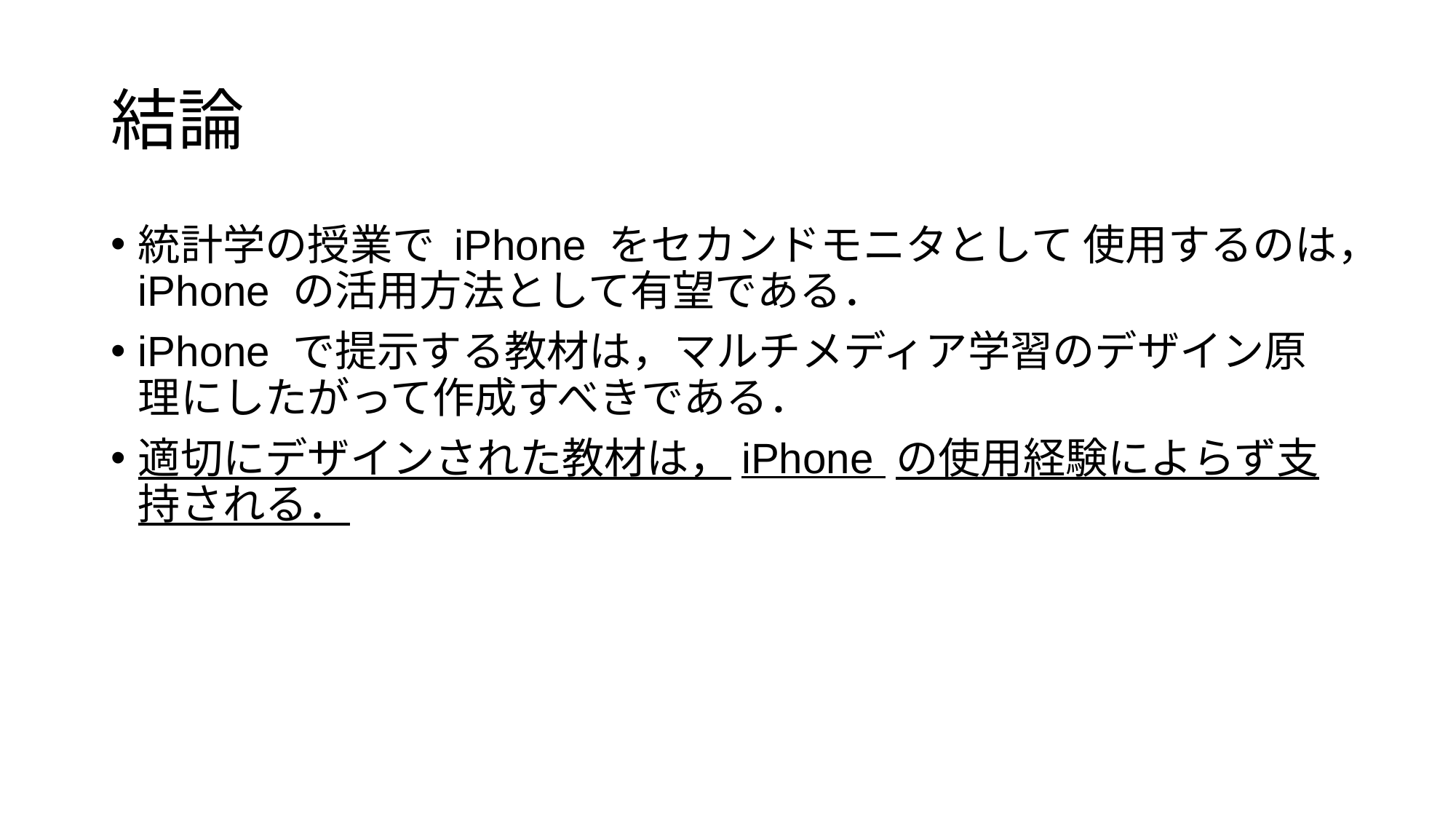

# 結論
統計学の授業で iPhone をセカンドモニタとして 使用するのは，iPhone の活用方法として有望である．
iPhone で提示する教材は，マルチメディア学習のデザイン原理にしたがって作成すべきである．
適切にデザインされた教材は，iPhone の使用経験によらず支持される．